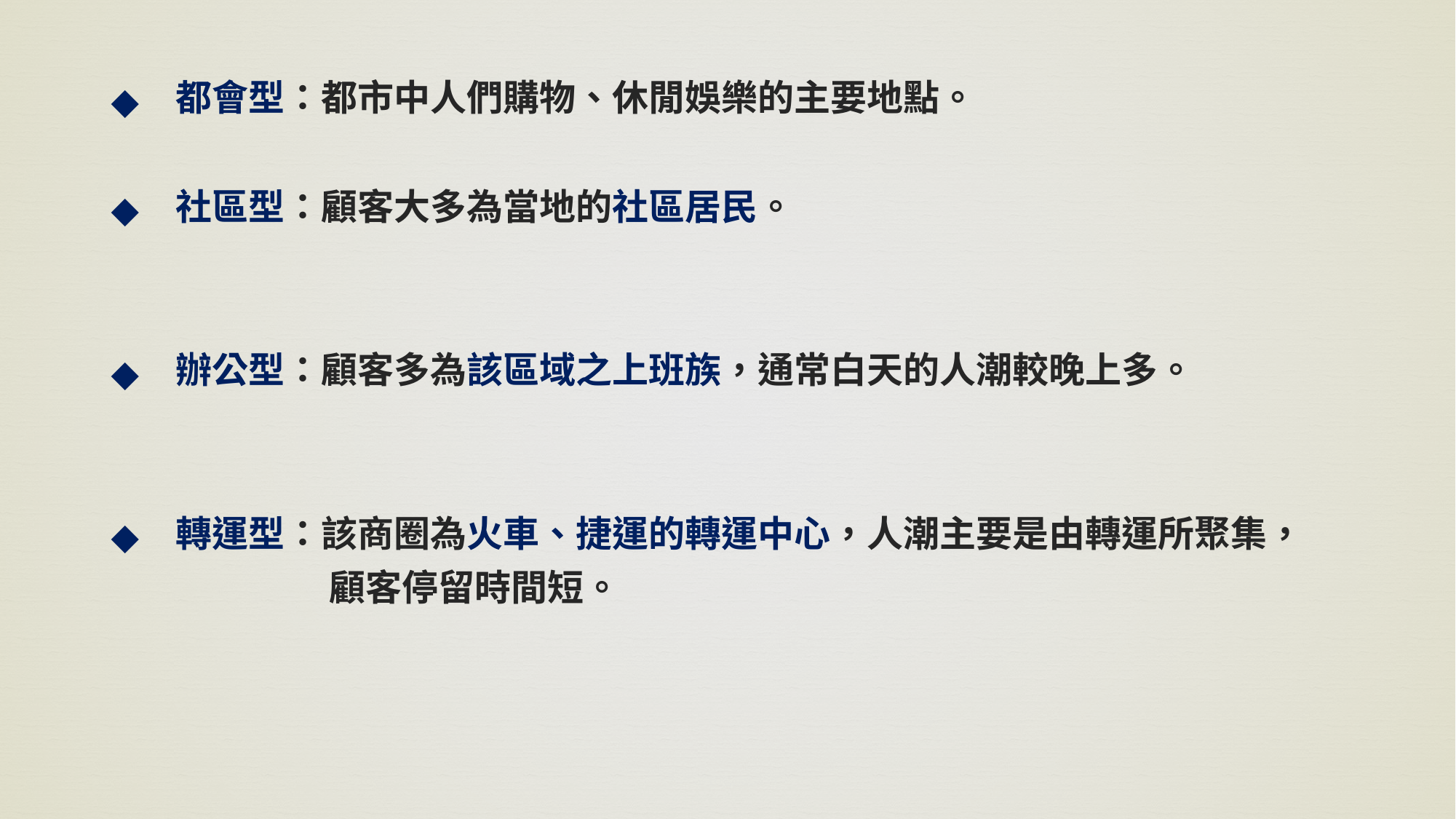

都會型：都市中人們購物、休閒娛樂的主要地點。

　社區型：顧客大多為當地的社區居民。

　辦公型：顧客多為該區域之上班族，通常白天的人潮較晚上多。

　轉運型：該商圈為火車、捷運的轉運中心，人潮主要是由轉運所聚集，
　　　　　　顧客停留時間短。